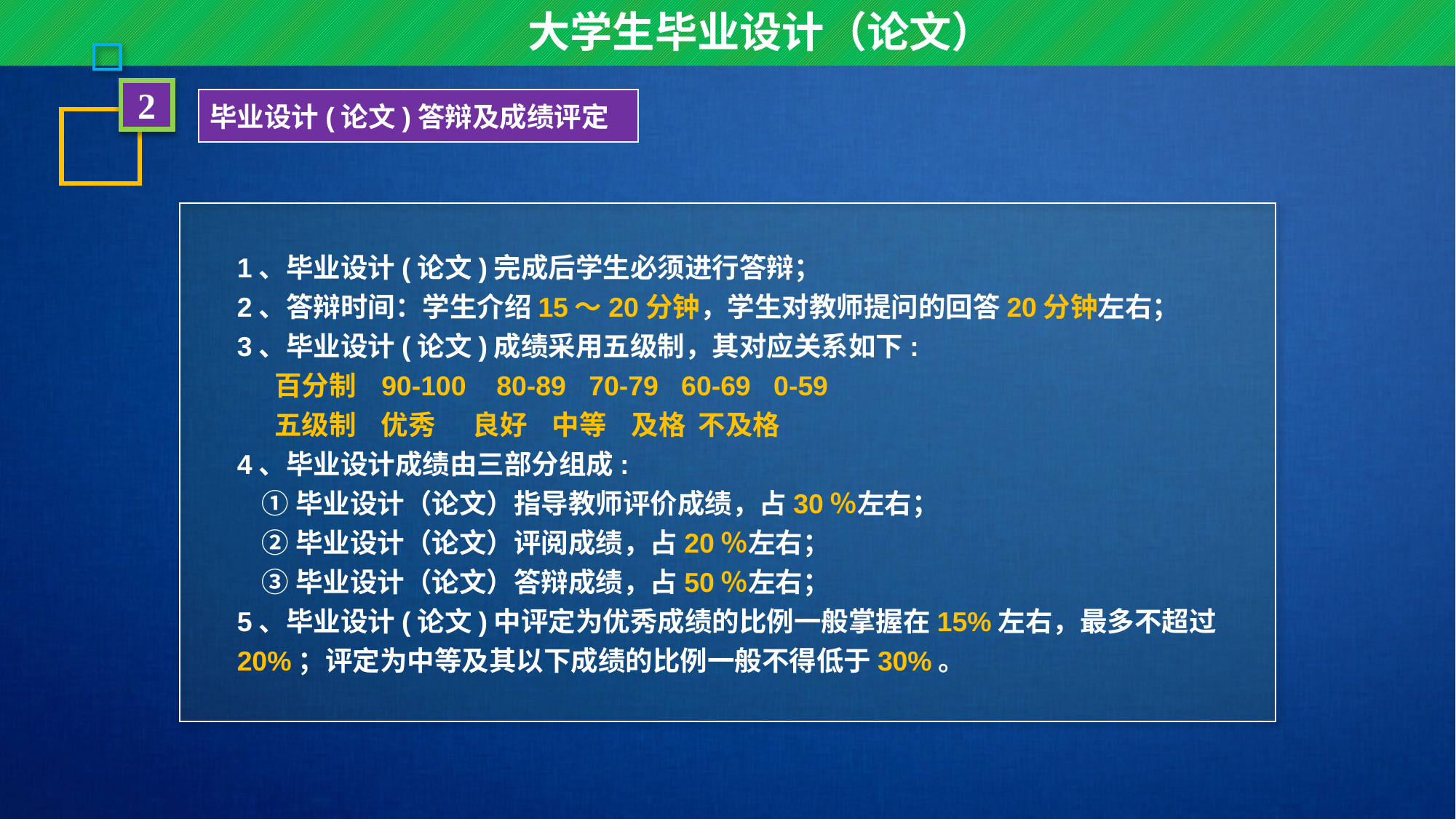

大学生毕业设计（论文）

2

毕业设计(论文)答辩及成绩评定

1、毕业设计(论文)完成后学生必须进行答辩；
2、答辩时间：学生介绍15～20分钟，学生对教师提问的回答20分钟左右；
3、毕业设计(论文)成绩采用五级制，其对应关系如下:
     百分制   90-100    80-89   70-79   60-69   0-59
     五级制    优秀      良好    中等    及格  不及格
4、毕业设计成绩由三部分组成:
    ①毕业设计（论文）指导教师评价成绩，占30％左右；
    ②毕业设计（论文）评阅成绩，占20％左右；
    ③毕业设计（论文）答辩成绩，占50％左右；
5、毕业设计(论文)中评定为优秀成绩的比例一般掌握在15%左右，最多不超过20%；评定为中等及其以下成绩的比例一般不得低于30%。